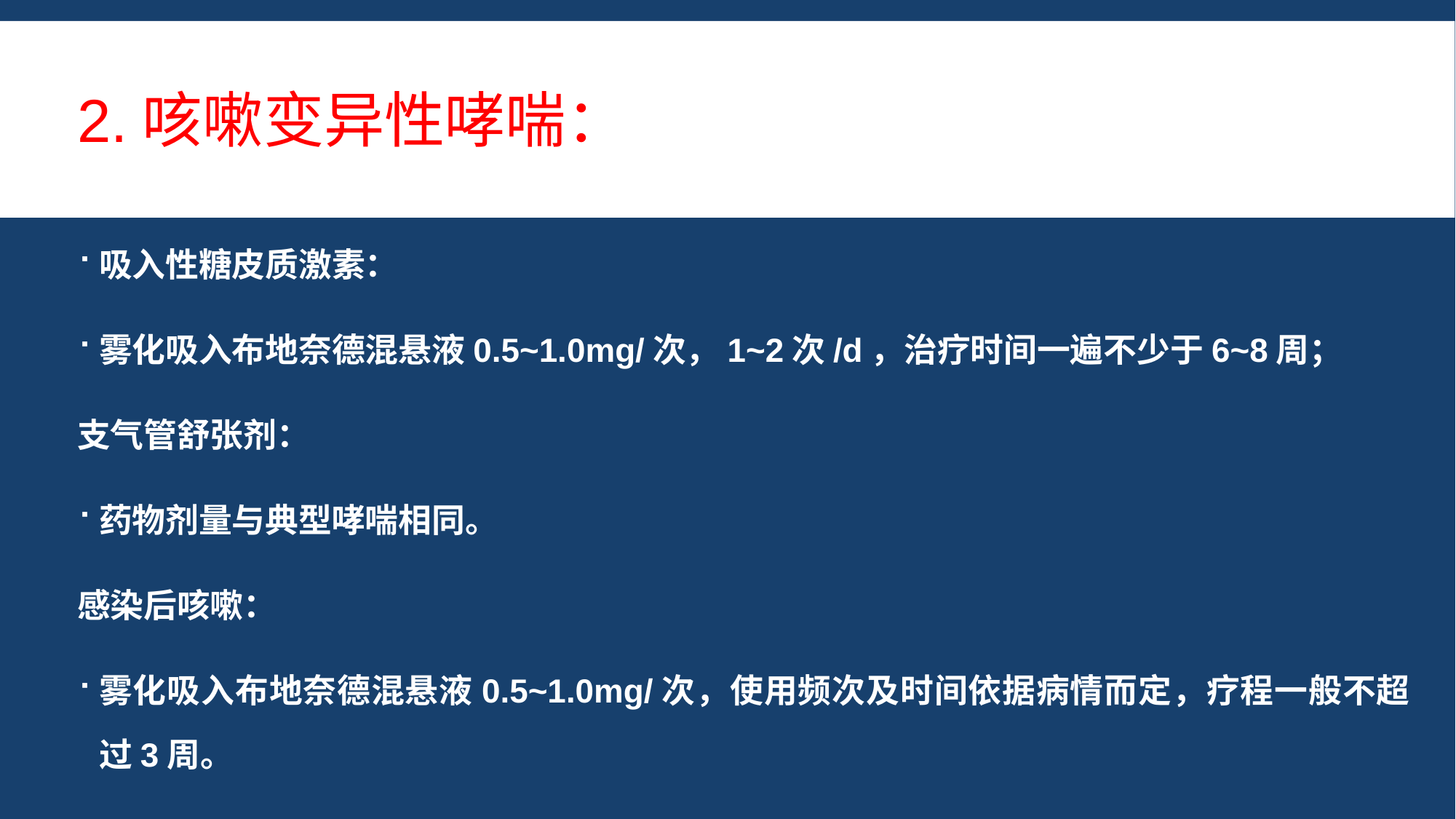

# 2.咳嗽变异性哮喘：
吸入性糖皮质激素：
雾化吸入布地奈德混悬液0.5~1.0mg/次，1~2次/d，治疗时间一遍不少于6~8周；
支气管舒张剂：
药物剂量与典型哮喘相同。
感染后咳嗽：
雾化吸入布地奈德混悬液0.5~1.0mg/次，使用频次及时间依据病情而定，疗程一般不超过3周。